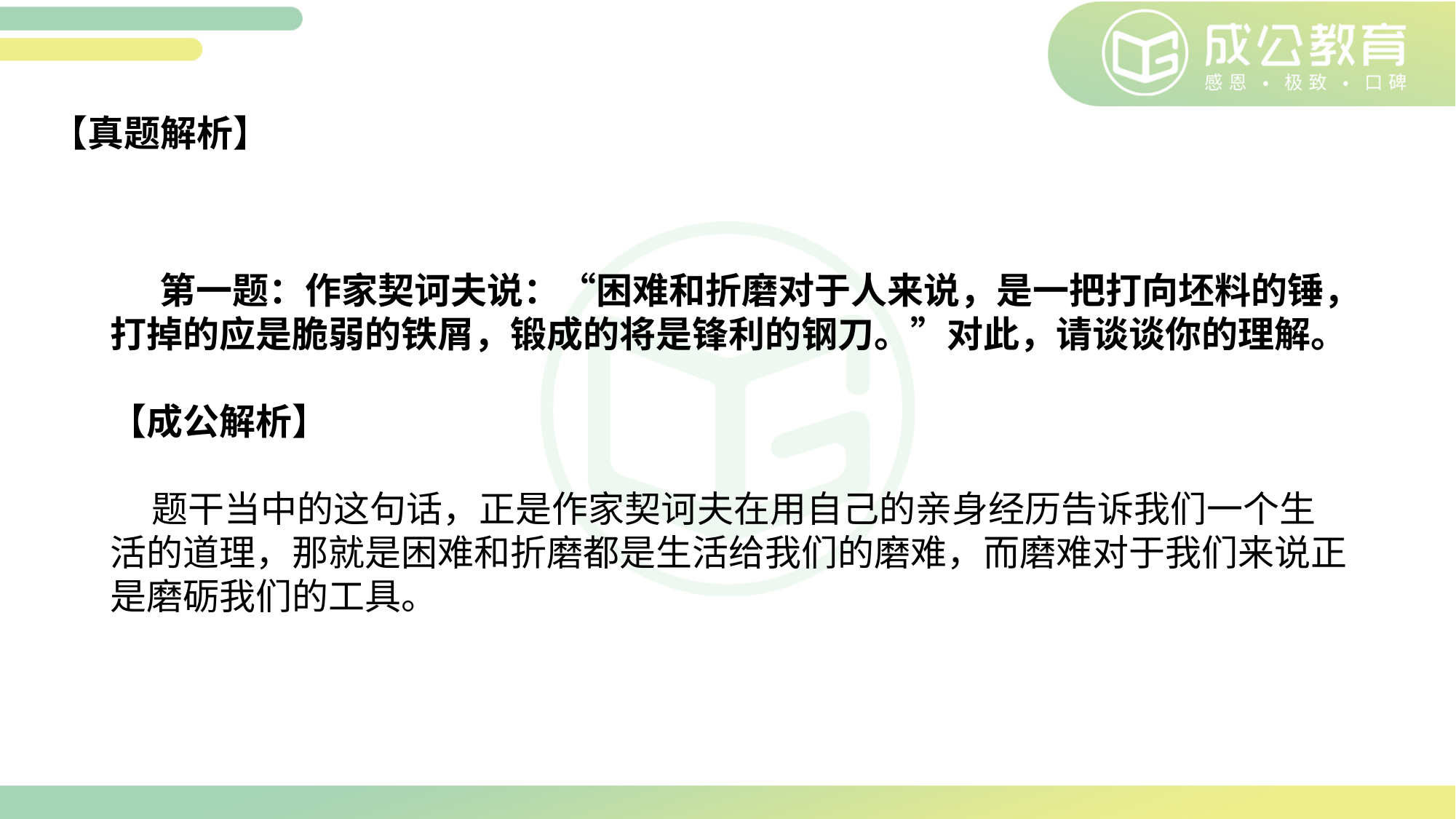

# 【真题解析】

     第一题：作家契诃夫说：“困难和折磨对于人来说，是一把打向坯料的锤，打掉的应是脆弱的铁屑，锻成的将是锋利的钢刀。”对此，请谈谈你的理解。

【成公解析】

    题干当中的这句话，正是作家契诃夫在用自己的亲身经历告诉我们一个生活的道理，那就是困难和折磨都是生活给我们的磨难，而磨难对于我们来说正是磨砺我们的工具。